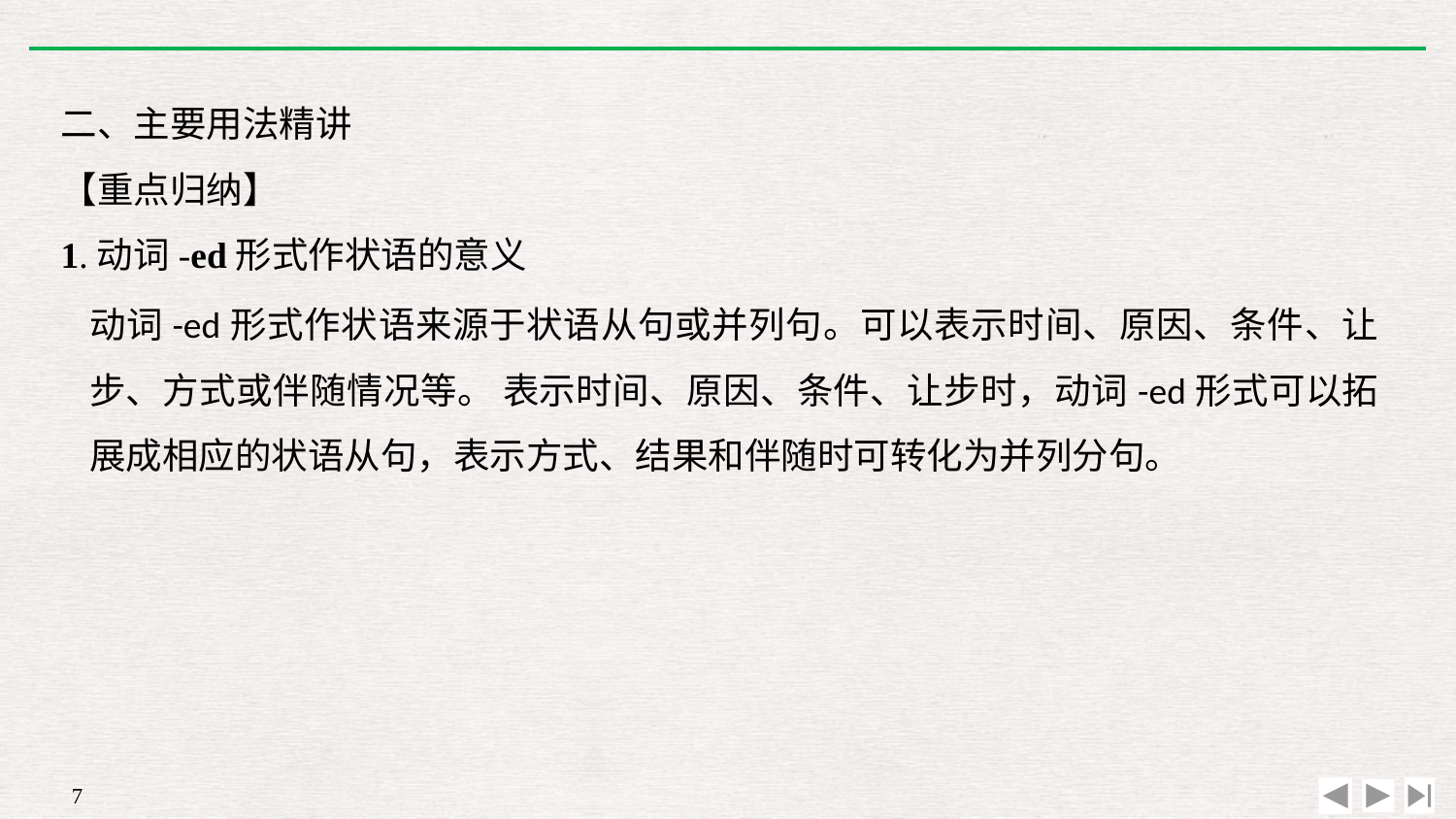

二、主要用法精讲
【重点归纳】
1.动词-ed形式作状语的意义
动词-ed形式作状语来源于状语从句或并列句。可以表示时间、原因、条件、让步、方式或伴随情况等。 表示时间、原因、条件、让步时，动词-ed形式可以拓展成相应的状语从句，表示方式、结果和伴随时可转化为并列分句。